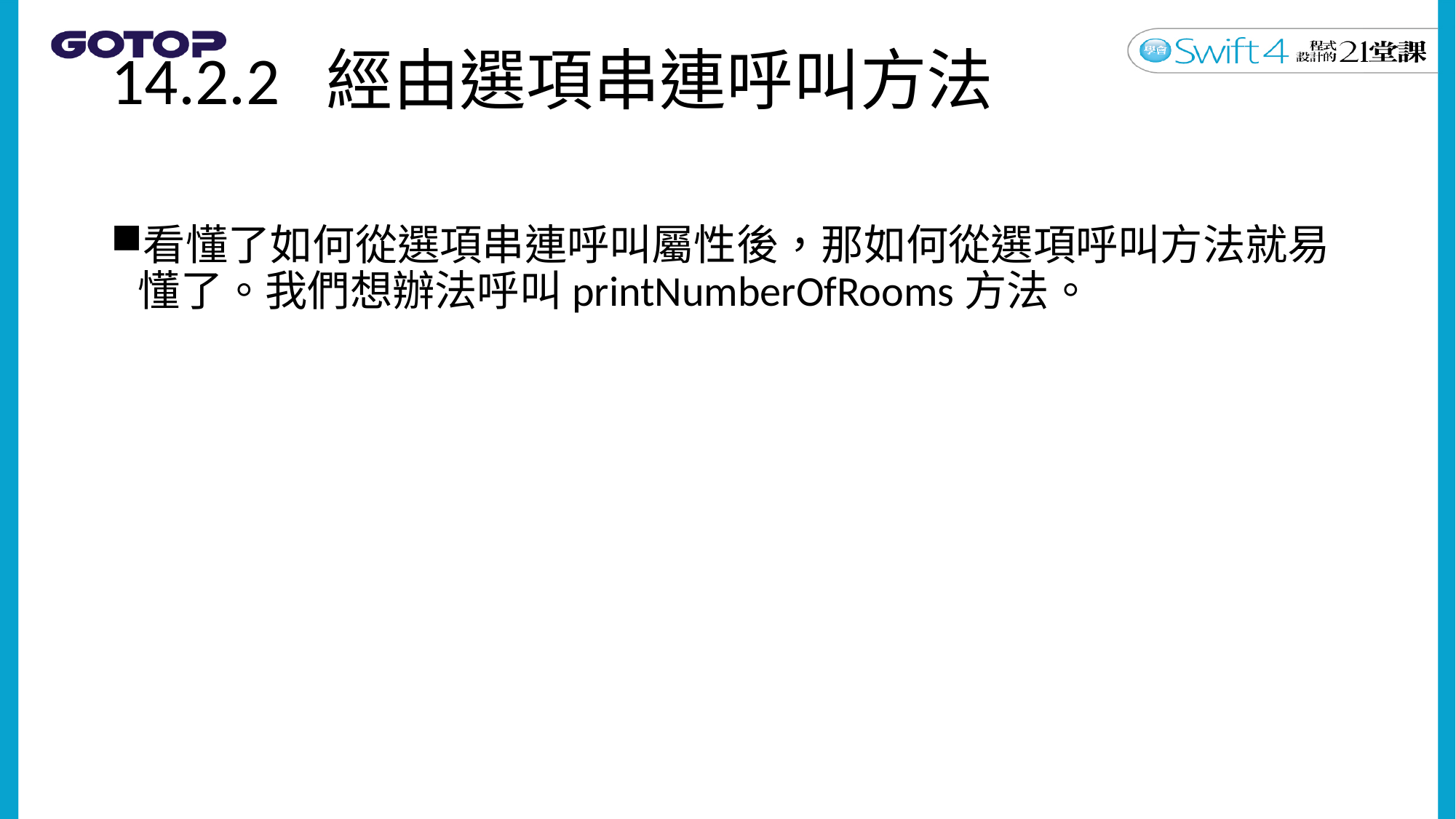

# 14.2.2  經由選項串連呼叫方法
看懂了如何從選項串連呼叫屬性後，那如何從選項呼叫方法就易懂了。我們想辦法呼叫printNumberOfRooms方法。